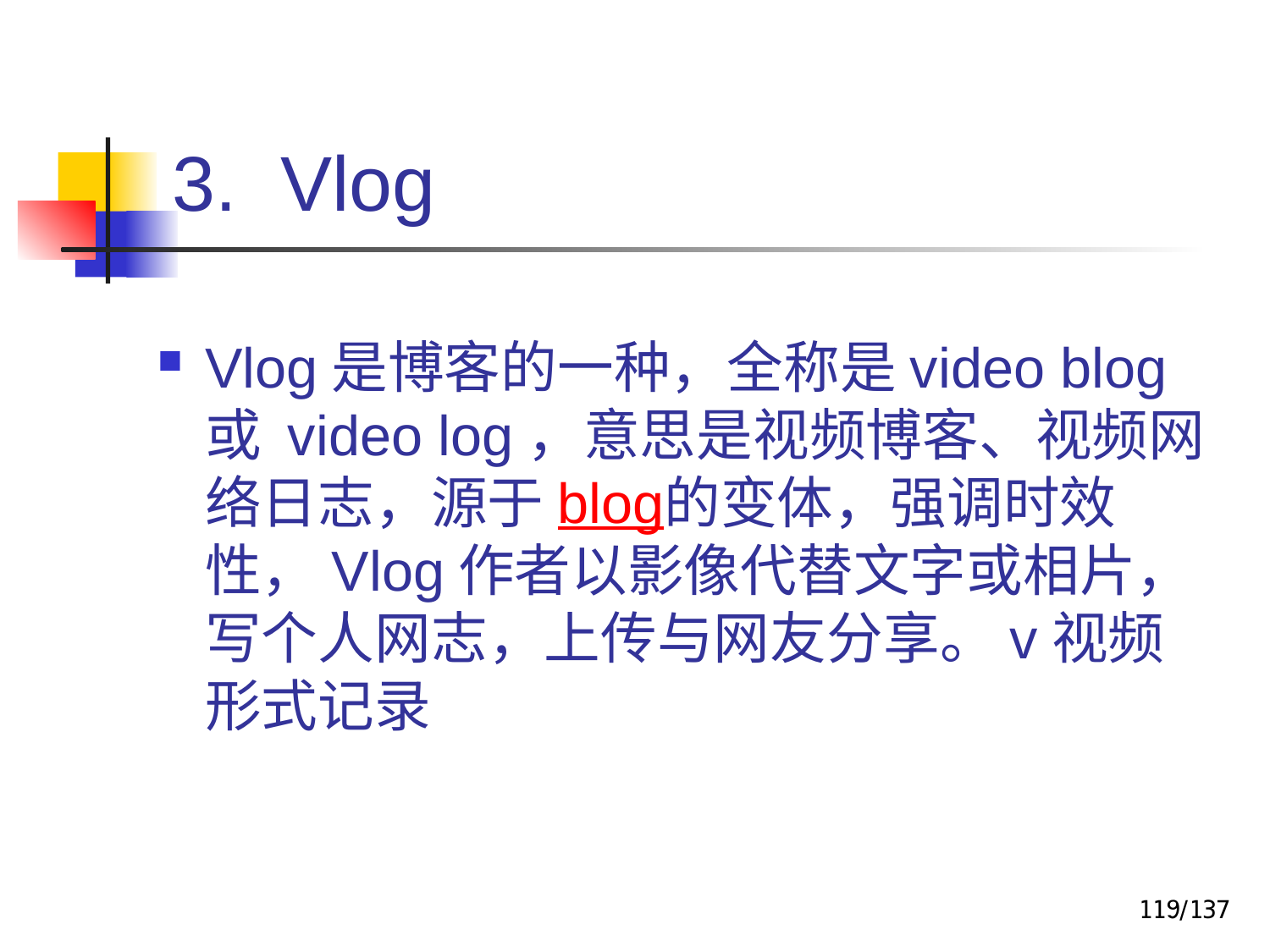

# 3.  Vlog

Vlog是博客的一种，全称是video blog 或 video log，意思是视频博客、视频网络日志，源于blog的变体，强调时效性，Vlog作者以影像代替文字或相片，写个人网志，上传与网友分享。v视频形式记录
119/137